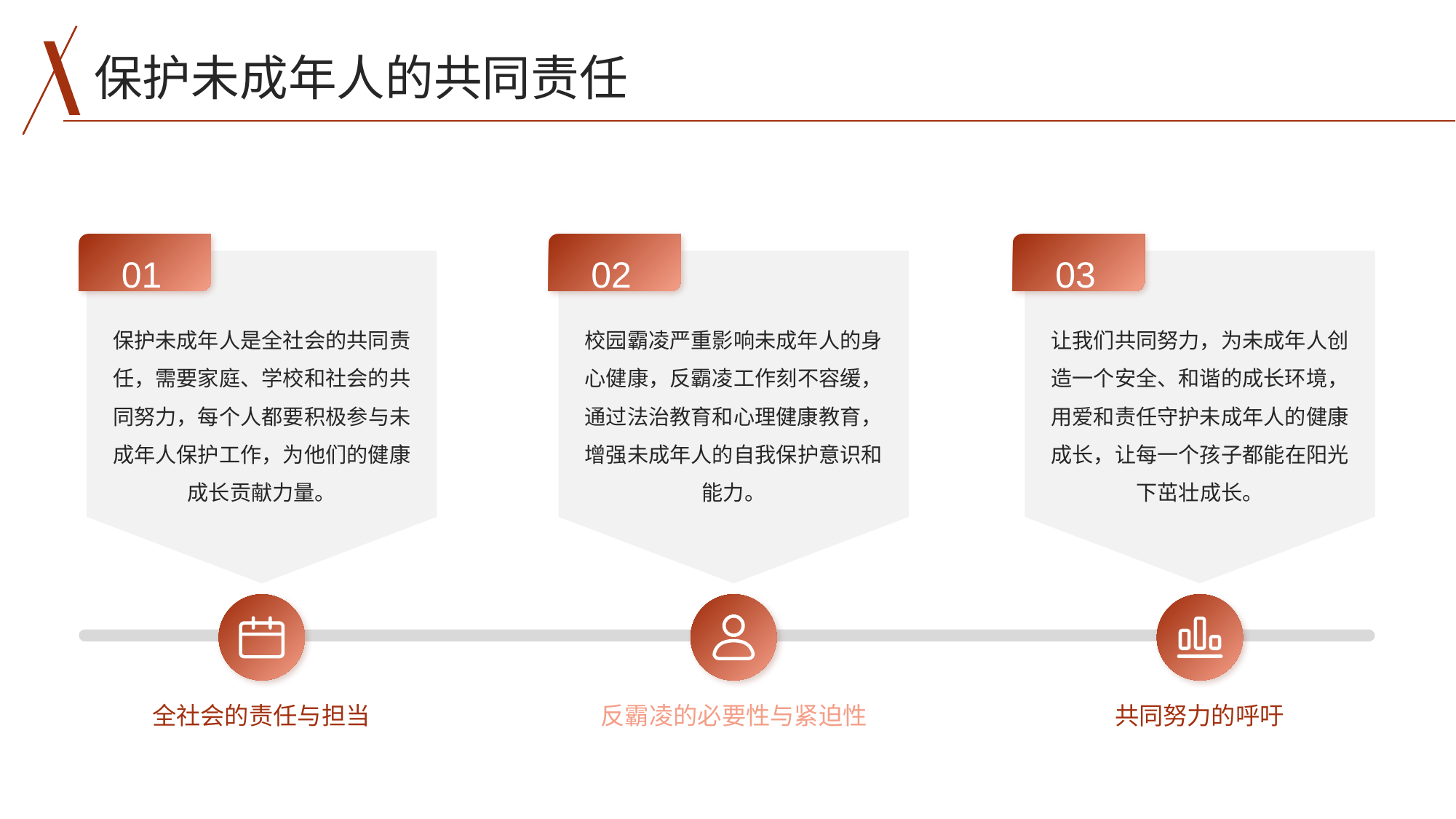

保护未成年人的共同责任
01
02
03

保护未成年人是全社会的共同责任，需要家庭、学校和社会的共同努力，每个人都要积极参与未成年人保护工作，为他们的健康成长贡献力量。
校园霸凌严重影响未成年人的身心健康，反霸凌工作刻不容缓，通过法治教育和心理健康教育，增强未成年人的自我保护意识和能力。
让我们共同努力，为未成年人创造一个安全、和谐的成长环境，用爱和责任守护未成年人的健康成长，让每一个孩子都能在阳光下茁壮成长。

全社会的责任与担当
反霸凌的必要性与紧迫性
共同努力的呼吁